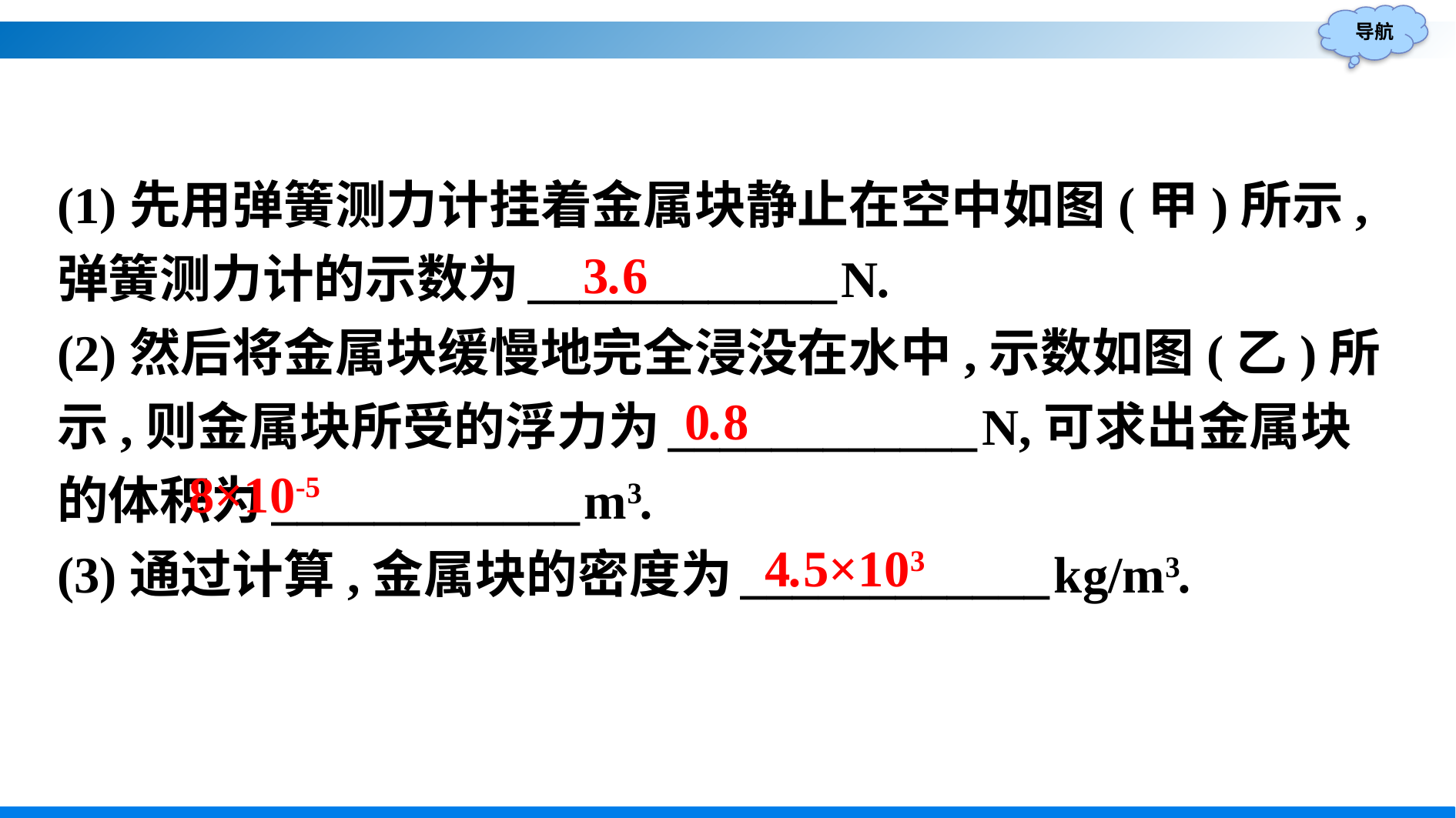

(1)先用弹簧测力计挂着金属块静止在空中如图(甲)所示,弹簧测力计的示数为____________N.
(2)然后将金属块缓慢地完全浸没在水中,示数如图(乙)所示,则金属块所受的浮力为____________N,可求出金属块的体积为____________m3.
(3)通过计算,金属块的密度为____________kg/m3.
3.6
0.8
8×10-5
4.5×103